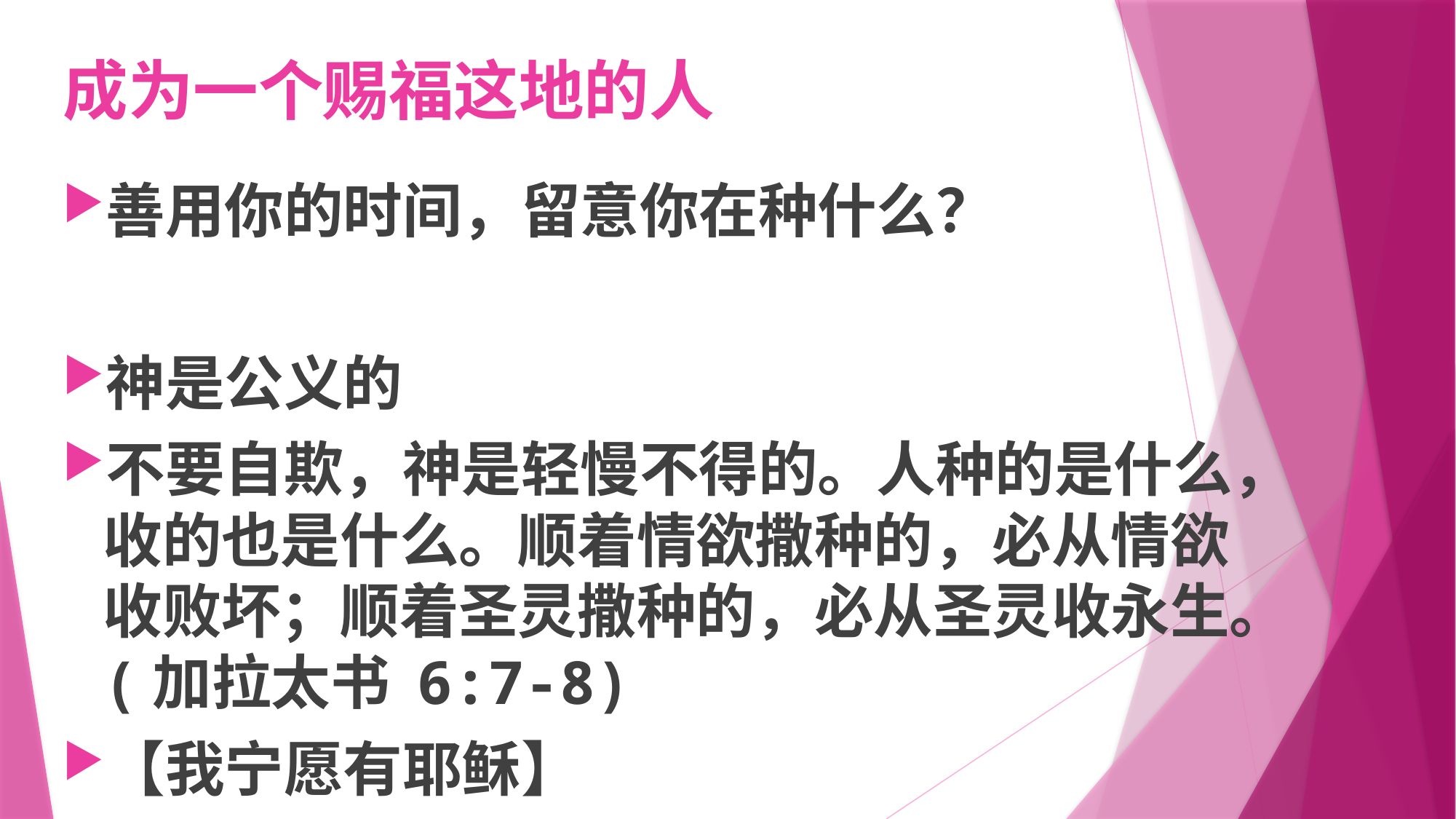

# 成为一个赐福这地的人
善用你的时间，留意你在种什么？

神是公义的
不要自欺，神是轻慢不得的。人种的是什么，收的也是什么。顺着情欲撒种的，必从情欲收败坏；顺着圣灵撒种的，必从圣灵收永生。(加拉太书 6:7-8)
【我宁愿有耶稣】